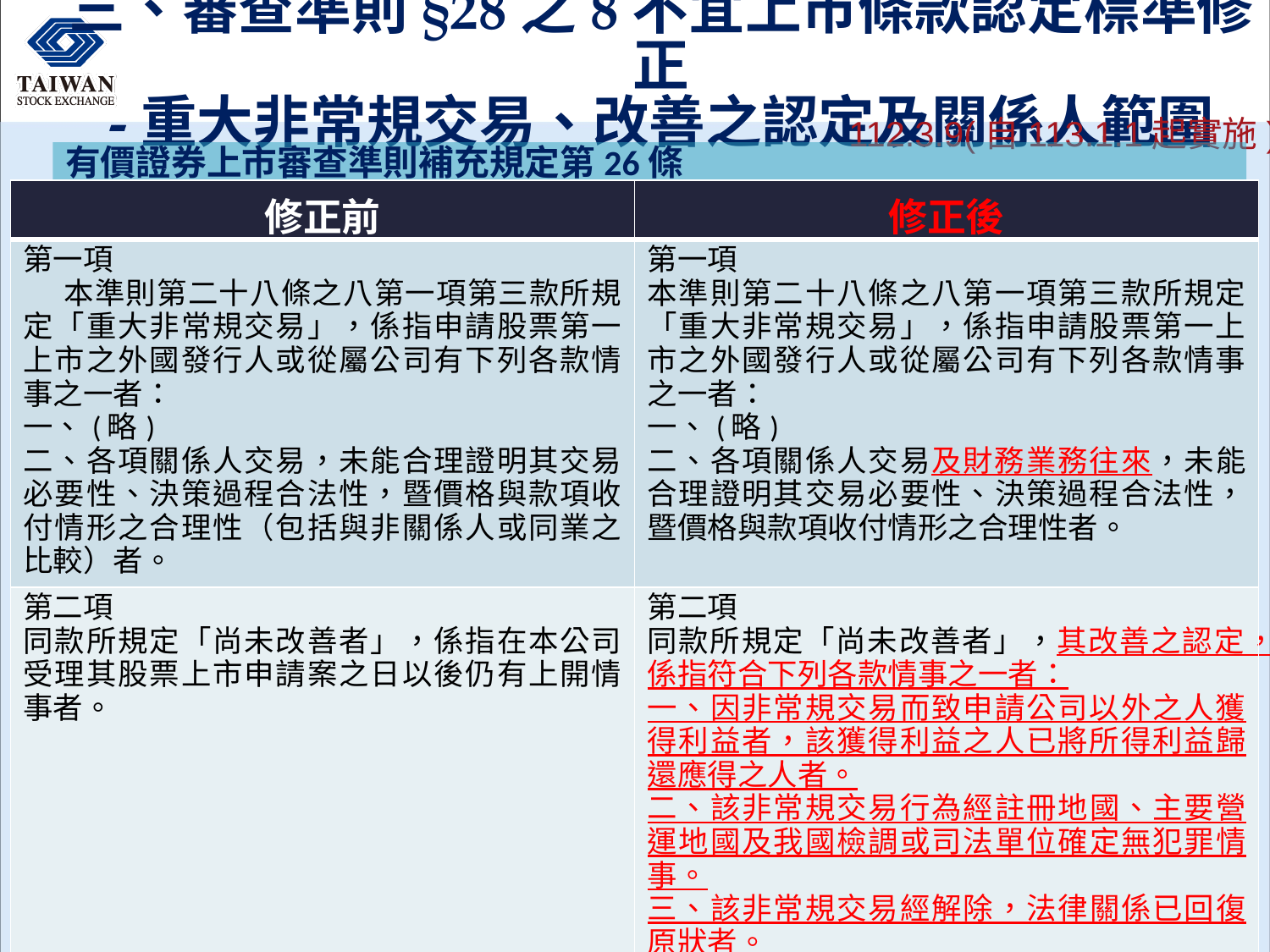

# 三、審查準則§28之8不宜上市條款認定標準修正 -重大非常規交易、改善之認定及關係人範圍
112.3.9(自113.1.1起實施)
有價證券上市審查準則補充規定第26條
| 修正前 | 修正後 |
| --- | --- |
| 第一項 本準則第二十八條之八第一項第三款所規定「重大非常規交易」，係指申請股票第一上市之外國發行人或從屬公司有下列各款情事之一者： 一、(略) 二、各項關係人交易，未能合理證明其交易必要性、決策過程合法性，暨價格與款項收付情形之合理性（包括與非關係人或同業之比較）者。 | 第一項 本準則第二十八條之八第一項第三款所規定「重大非常規交易」，係指申請股票第一上市之外國發行人或從屬公司有下列各款情事之一者： 一、(略) 二、各項關係人交易及財務業務往來，未能合理證明其交易必要性、決策過程合法性，暨價格與款項收付情形之合理性者。 |
| 第二項 同款所規定「尚未改善者」，係指在本公司受理其股票上市申請案之日以後仍有上開情事者。 | 第二項 同款所規定「尚未改善者」，其改善之認定，係指符合下列各款情事之一者： 一、因非常規交易而致申請公司以外之人獲得利益者，該獲得利益之人已將所得利益歸還應得之人者。 二、該非常規交易行為經註冊地國、主要營運地國及我國檢調或司法單位確定無犯罪情事。 三、該非常規交易經解除，法律關係已回復原狀者。 |
7